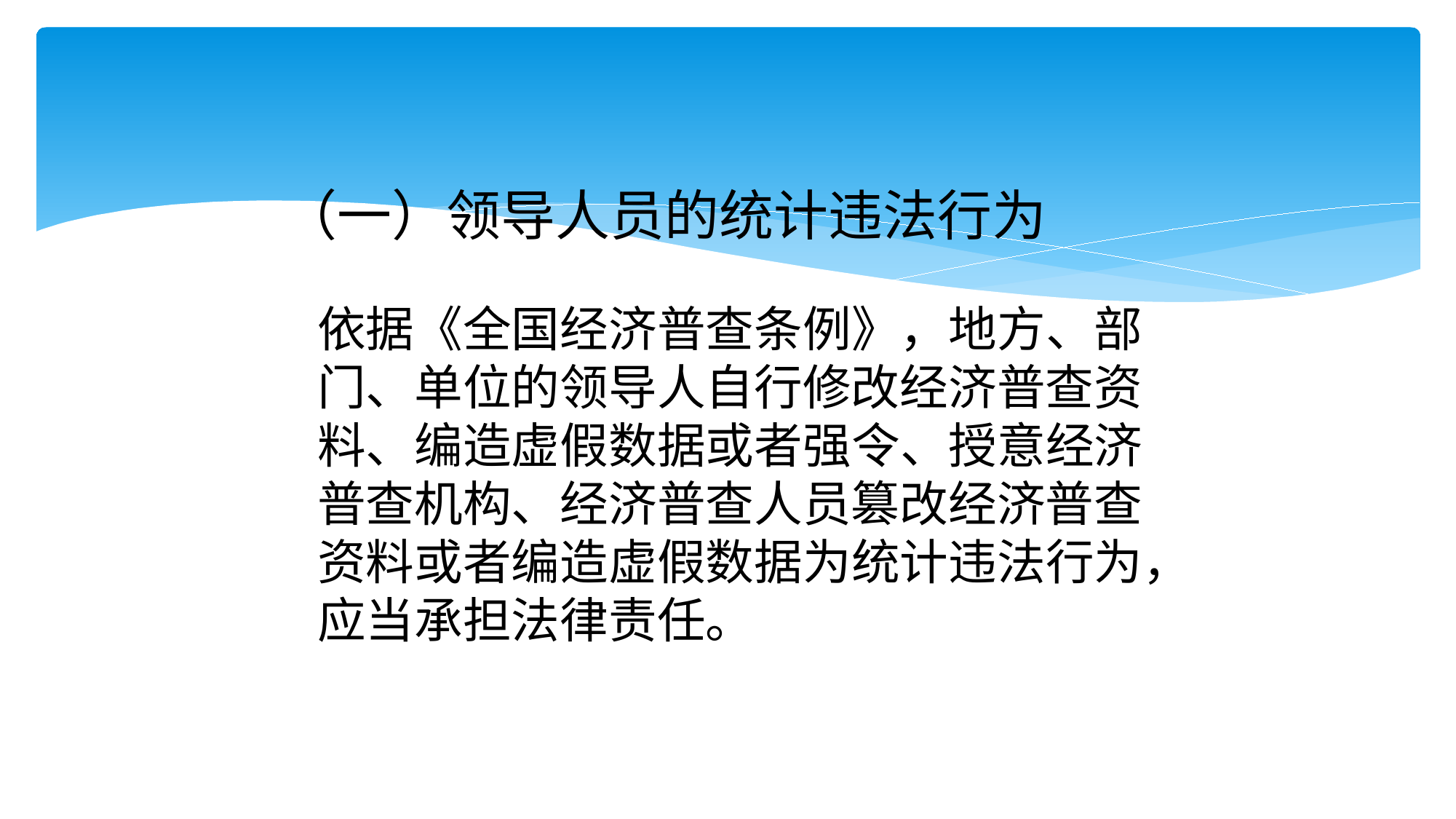

# （一）领导人员的统计违法行为
依据《全国经济普查条例》，地方、部门、单位的领导人自行修改经济普查资料、编造虚假数据或者强令、授意经济普查机构、经济普查人员篡改经济普查资料或者编造虚假数据为统计违法行为，应当承担法律责任。